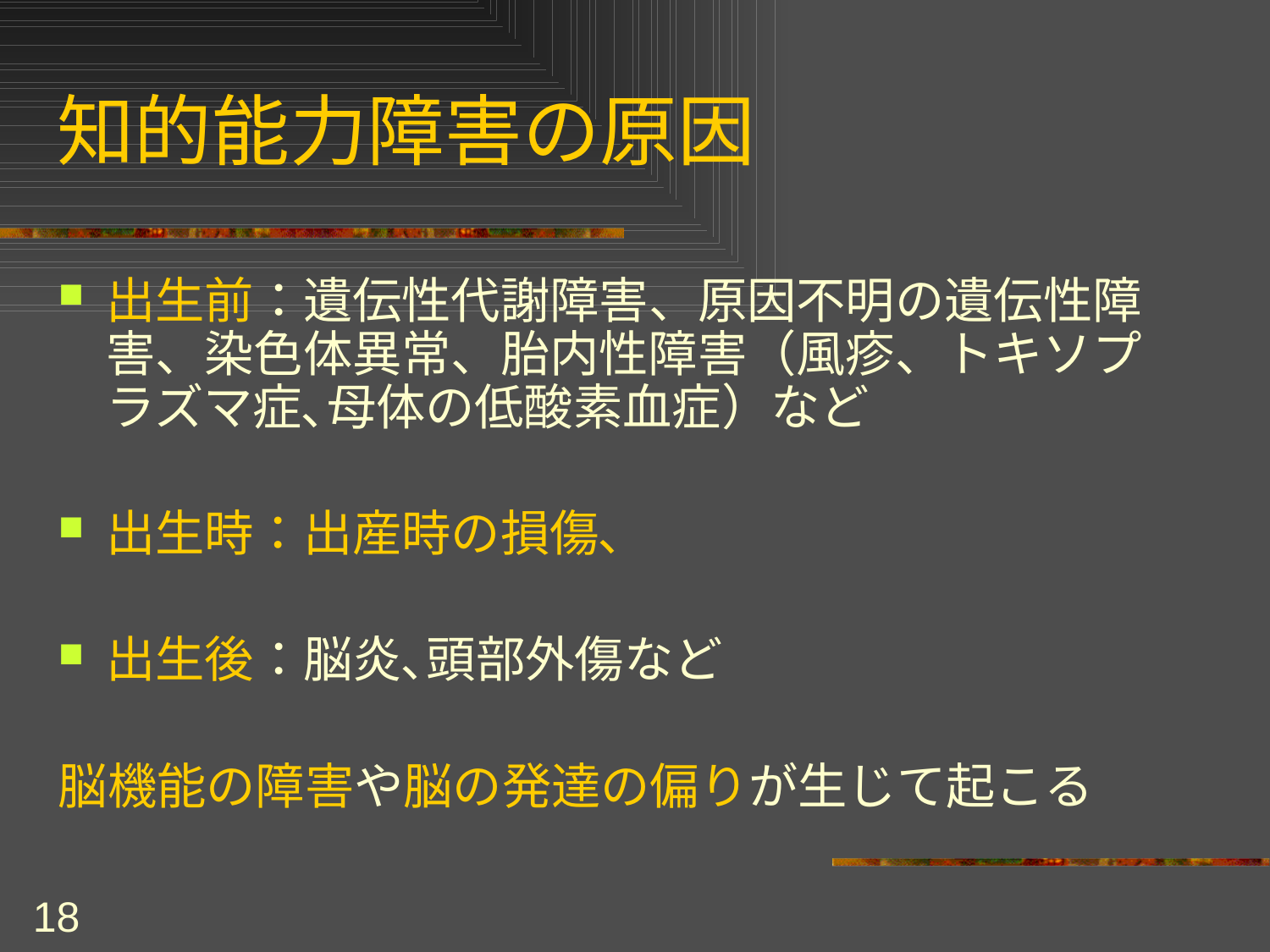

# 知的能力障害の原因
出生前：遺伝性代謝障害、原因不明の遺伝性障害、染色体異常、胎内性障害（風疹、トキソプラズマ症､母体の低酸素血症）など

出生時：出産時の損傷､

出生後：脳炎､頭部外傷など

脳機能の障害や脳の発達の偏りが生じて起こる
18